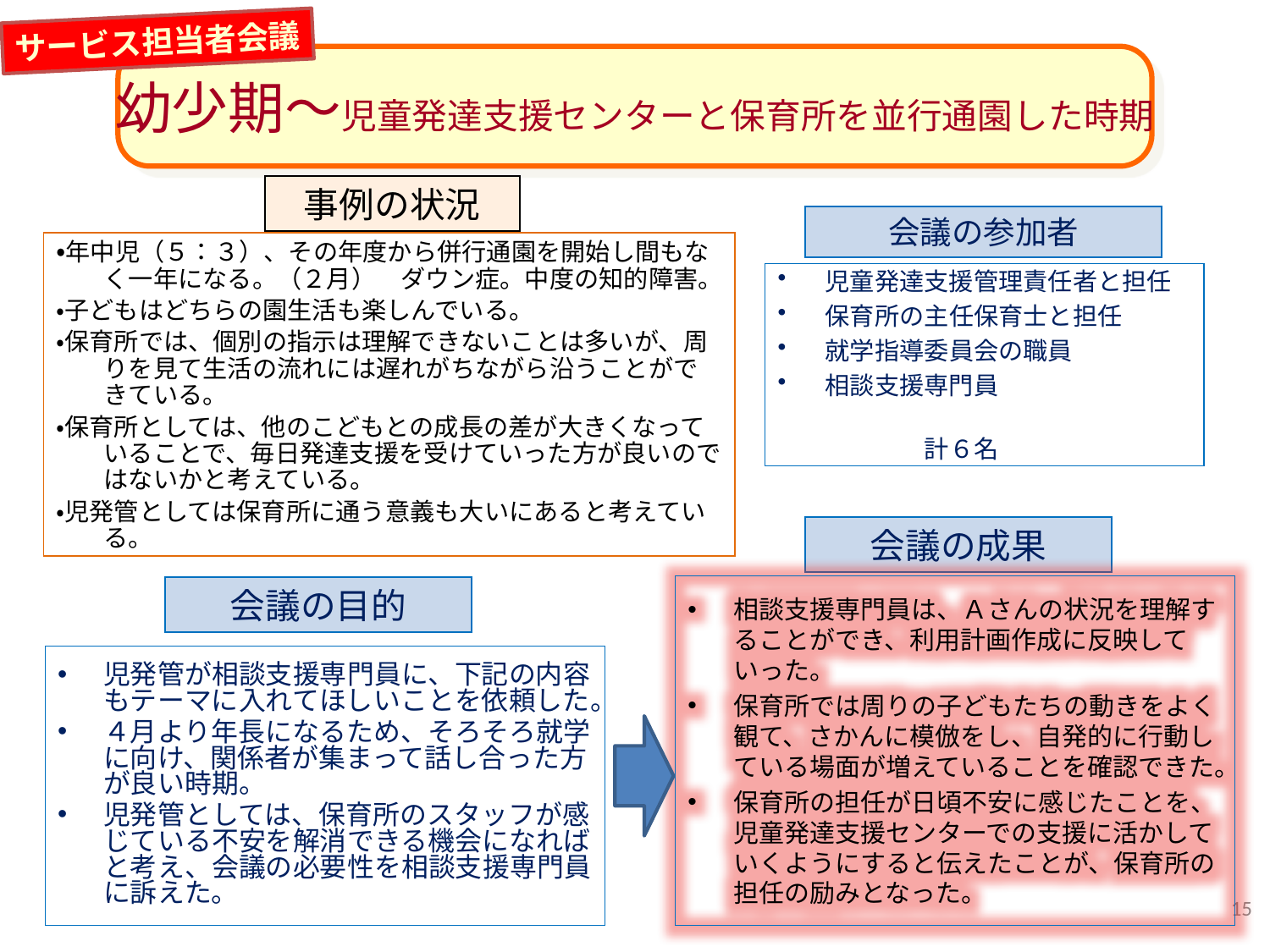

サービス担当者会議
幼少期～児童発達支援センターと保育所を並行通園した時期
事例の状況
会議の参加者
・年中児（５：３）、その年度から併行通園を開始し間もなく一年になる。（２月）　ダウン症。中度の知的障害。
・子どもはどちらの園生活も楽しんでいる。
・保育所では、個別の指示は理解できないことは多いが、周りを見て生活の流れには遅れがちながら沿うことができている。
・保育所としては、他のこどもとの成長の差が大きくなっていることで、毎日発達支援を受けていった方が良いのではないかと考えている。
・児発管としては保育所に通う意義も大いにあると考えている。
児童発達支援管理責任者と担任
保育所の主任保育士と担任
就学指導委員会の職員
相談支援専門員
　　　　　　　　　　　　　　　　　　　　計６名
会議の成果
会議の目的
相談支援専門員は、Ａさんの状況を理解することができ、利用計画作成に反映していった。
保育所では周りの子どもたちの動きをよく観て、さかんに模倣をし、自発的に行動している場面が増えていることを確認できた。
保育所の担任が日頃不安に感じたことを、児童発達支援センターでの支援に活かしていくようにすると伝えたことが、保育所の担任の励みとなった。
児発管が相談支援専門員に、下記の内容もテーマに入れてほしいことを依頼した。
４月より年長になるため、そろそろ就学に向け、関係者が集まって話し合った方が良い時期。
児発管としては、保育所のスタッフが感じている不安を解消できる機会になればと考え、会議の必要性を相談支援専門員に訴えた。

15